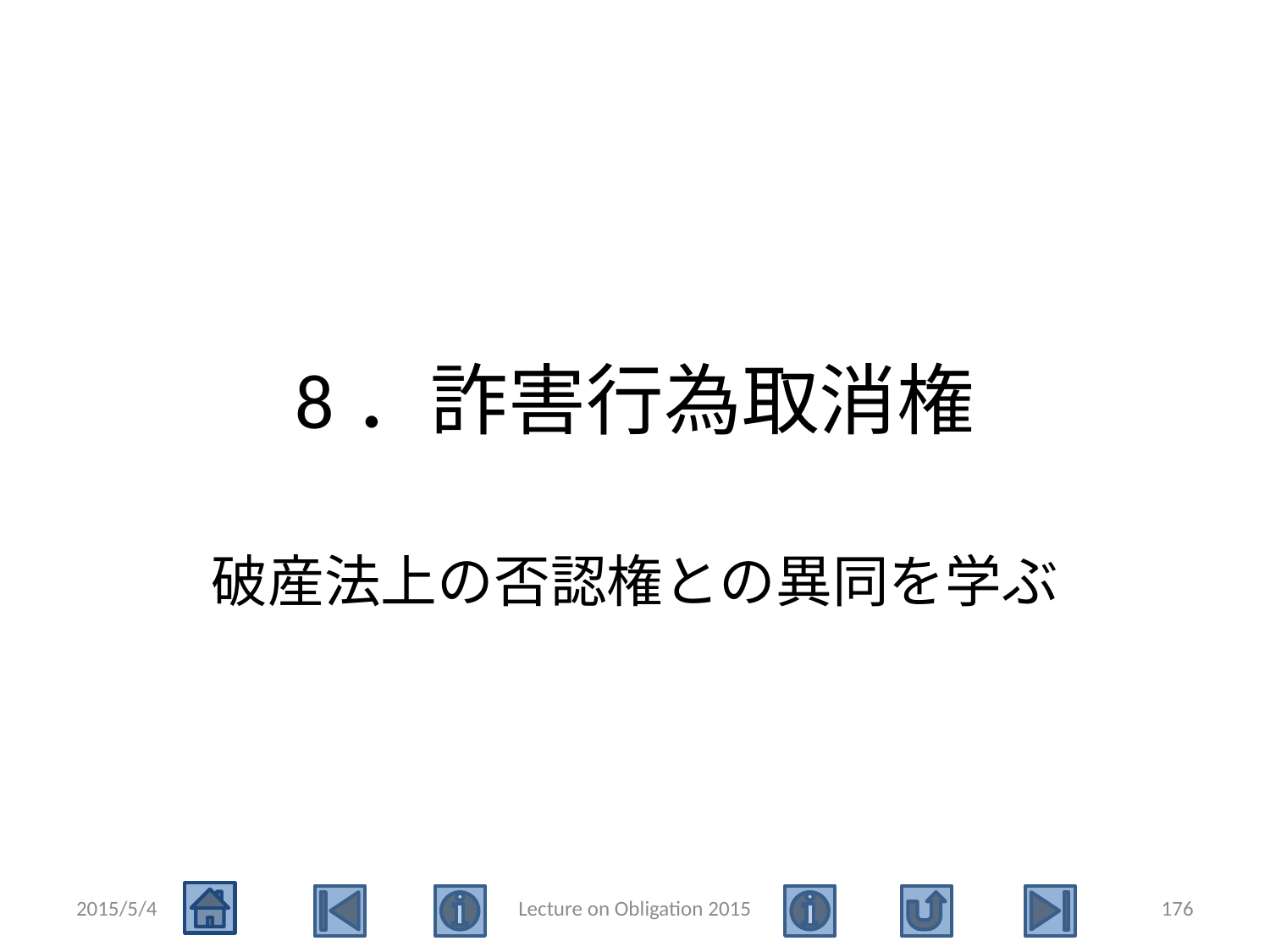

# 8．詐害行為取消権
破産法上の否認権との異同を学ぶ
2015/5/4
Lecture on Obligation 2015
176